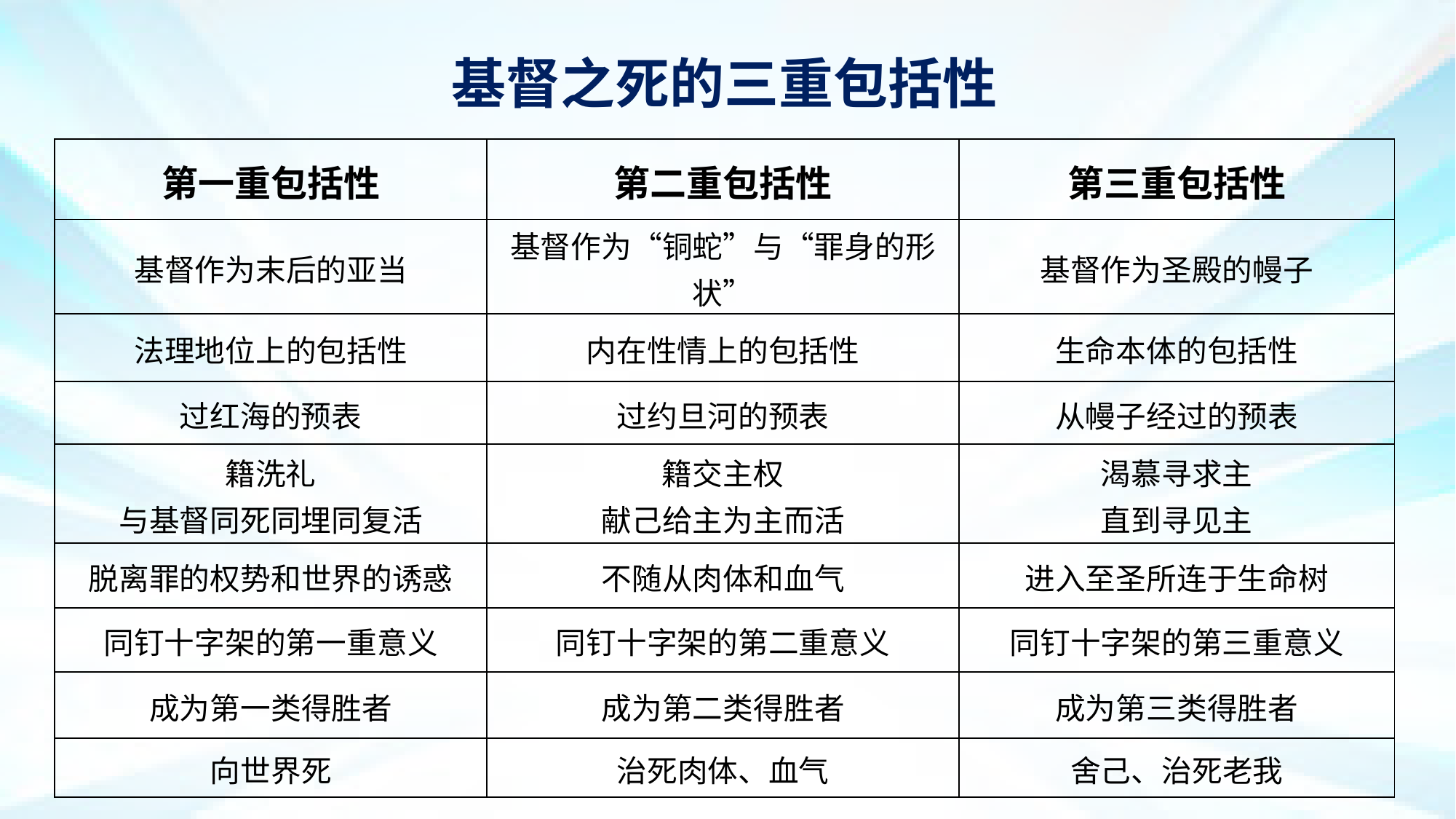

# 基督之死的三重包括性
| 第一重包括性 | 第二重包括性 | 第三重包括性 |
| --- | --- | --- |
| 基督作为末后的亚当 | 基督作为“铜蛇”与“罪身的形状” | 基督作为圣殿的幔子 |
| 法理地位上的包括性 | 内在性情上的包括性 | 生命本体的包括性 |
| 过红海的预表 | 过约旦河的预表 | 从幔子经过的预表 |
| 籍洗礼 与基督同死同埋同复活 | 籍交主权 献己给主为主而活 | 渴慕寻求主 直到寻见主 |
| 脱离罪的权势和世界的诱惑 | 不随从肉体和血气 | 进入至圣所连于生命树 |
| 同钉十字架的第一重意义 | 同钉十字架的第二重意义 | 同钉十字架的第三重意义 |
| 成为第一类得胜者 | 成为第二类得胜者 | 成为第三类得胜者 |
| 向世界死 | 治死肉体、血气 | 舍己、治死老我 |